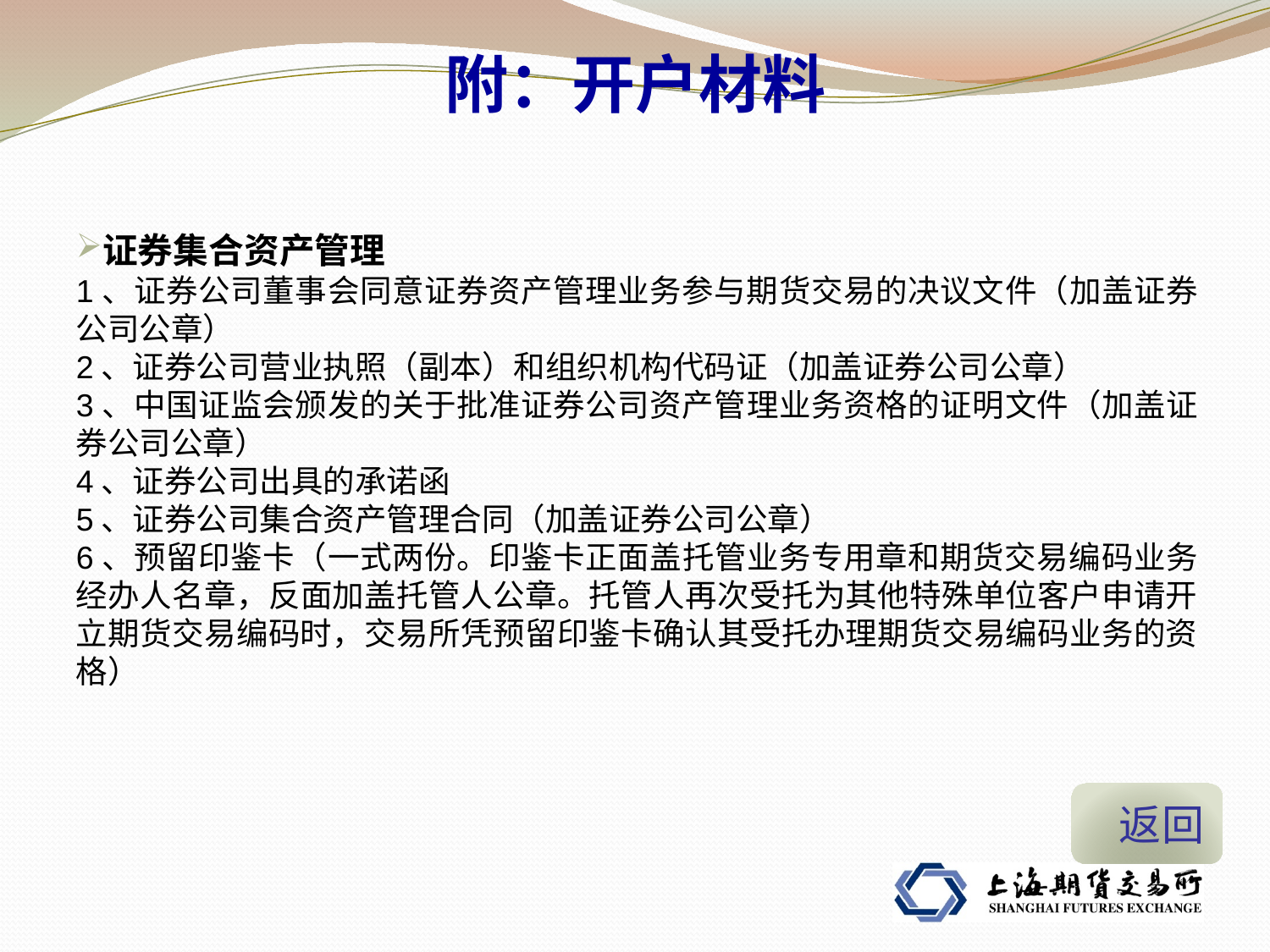

# 附：开户材料
证券集合资产管理
1、证券公司董事会同意证券资产管理业务参与期货交易的决议文件（加盖证券公司公章）
2、证券公司营业执照（副本）和组织机构代码证（加盖证券公司公章）
3、中国证监会颁发的关于批准证券公司资产管理业务资格的证明文件（加盖证券公司公章）
4、证券公司出具的承诺函
5、证券公司集合资产管理合同（加盖证券公司公章）
6、预留印鉴卡（一式两份。印鉴卡正面盖托管业务专用章和期货交易编码业务经办人名章，反面加盖托管人公章。托管人再次受托为其他特殊单位客户申请开立期货交易编码时，交易所凭预留印鉴卡确认其受托办理期货交易编码业务的资格）

  返回